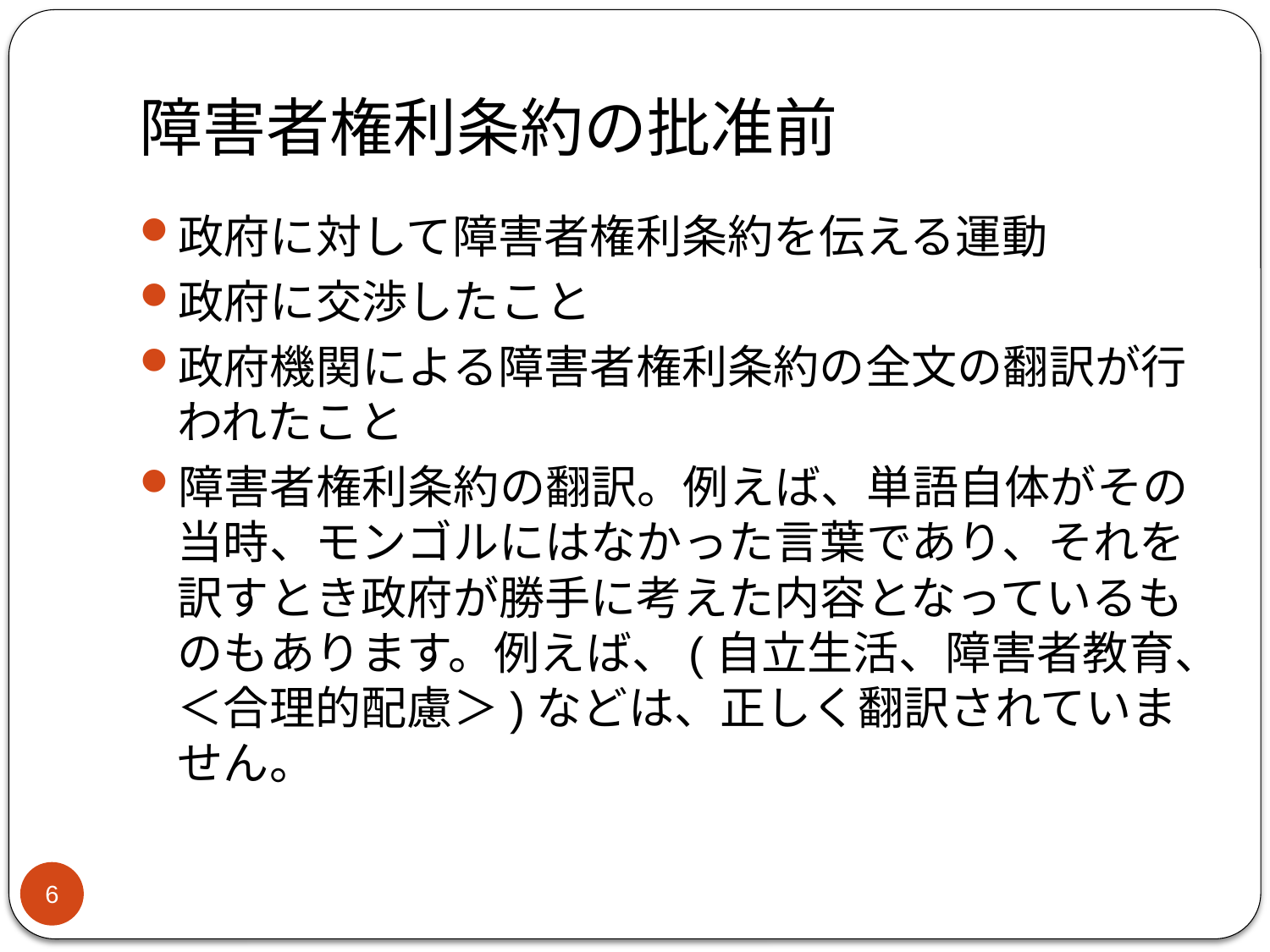

# 障害者権利条約の批准前
政府に対して障害者権利条約を伝える運動
政府に交渉したこと
政府機関による障害者権利条約の全文の翻訳が行われたこと
障害者権利条約の翻訳。例えば、単語自体がその当時、モンゴルにはなかった言葉であり、それを訳すとき政府が勝手に考えた内容となっているものもあります。例えば、(自立生活、障害者教育、＜合理的配慮＞)などは、正しく翻訳されていません。
6